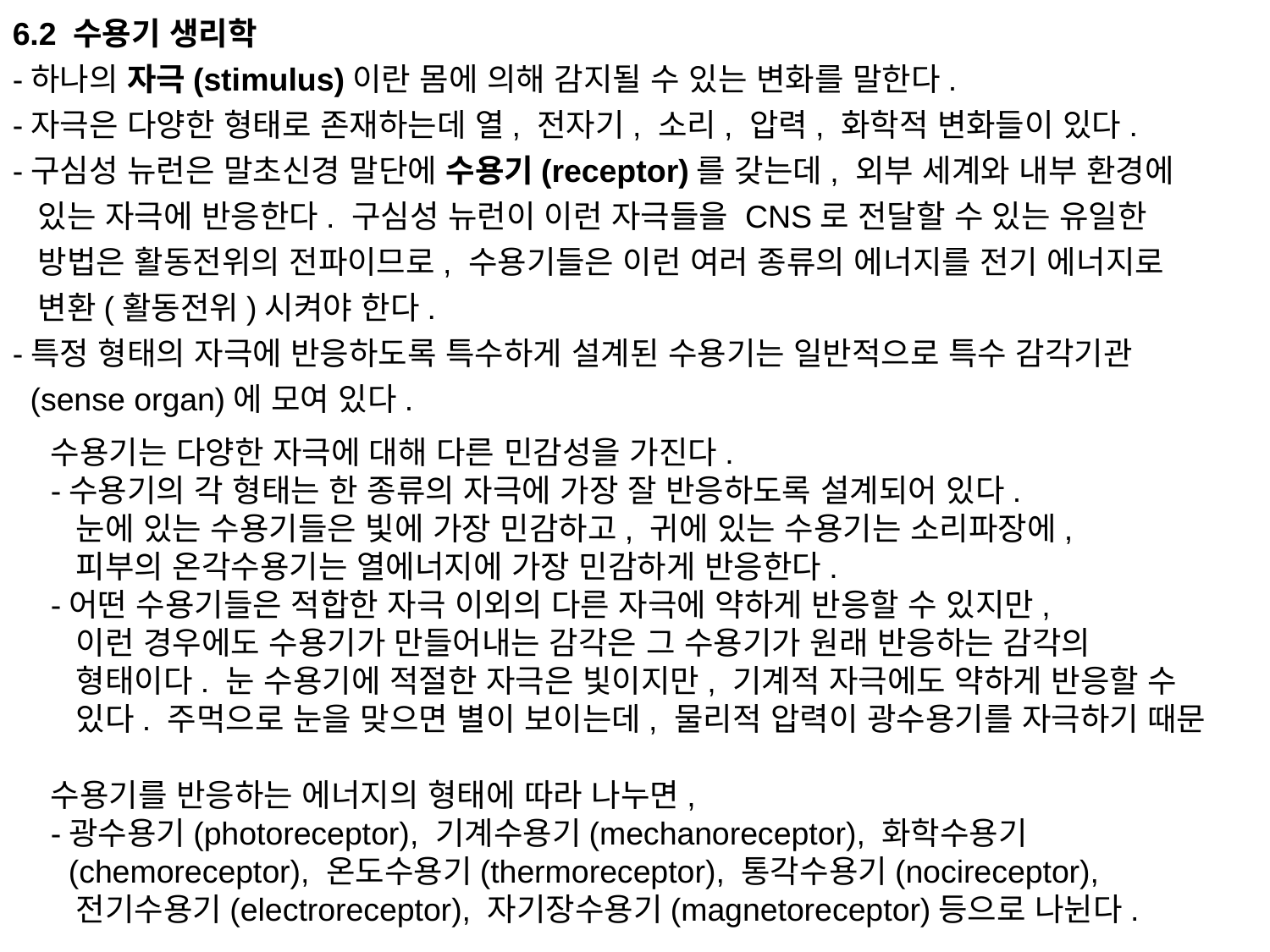

6.2 수용기 생리학
-하나의 자극(stimulus)이란 몸에 의해 감지될 수 있는 변화를 말한다.
-자극은 다양한 형태로 존재하는데 열, 전자기, 소리, 압력, 화학적 변화들이 있다.
-구심성 뉴런은 말초신경 말단에 수용기(receptor)를 갖는데, 외부 세계와 내부 환경에
  있는 자극에 반응한다. 구심성 뉴런이 이런 자극들을 CNS로 전달할 수 있는 유일한
  방법은 활동전위의 전파이므로, 수용기들은 이런 여러 종류의 에너지를 전기 에너지로
  변환(활동전위)시켜야 한다.
-특정 형태의 자극에 반응하도록 특수하게 설계된 수용기는 일반적으로 특수 감각기관
  (sense organ)에 모여 있다.
수용기는 다양한 자극에 대해 다른 민감성을 가진다.
-수용기의 각 형태는 한 종류의 자극에 가장 잘 반응하도록 설계되어 있다.
  눈에 있는 수용기들은 빛에 가장 민감하고, 귀에 있는 수용기는 소리파장에,
  피부의 온각수용기는 열에너지에 가장 민감하게 반응한다.
-어떤 수용기들은 적합한 자극 이외의 다른 자극에 약하게 반응할 수 있지만,
  이런 경우에도 수용기가 만들어내는 감각은 그 수용기가 원래 반응하는 감각의
  형태이다. 눈 수용기에 적절한 자극은 빛이지만, 기계적 자극에도 약하게 반응할 수
  있다. 주먹으로 눈을 맞으면 별이 보이는데, 물리적 압력이 광수용기를 자극하기 때문

수용기를 반응하는 에너지의 형태에 따라 나누면,
-광수용기(photoreceptor), 기계수용기(mechanoreceptor), 화학수용기
  (chemoreceptor), 온도수용기(thermoreceptor), 통각수용기(nocireceptor),
  전기수용기(electroreceptor), 자기장수용기(magnetoreceptor)등으로 나뉜다.